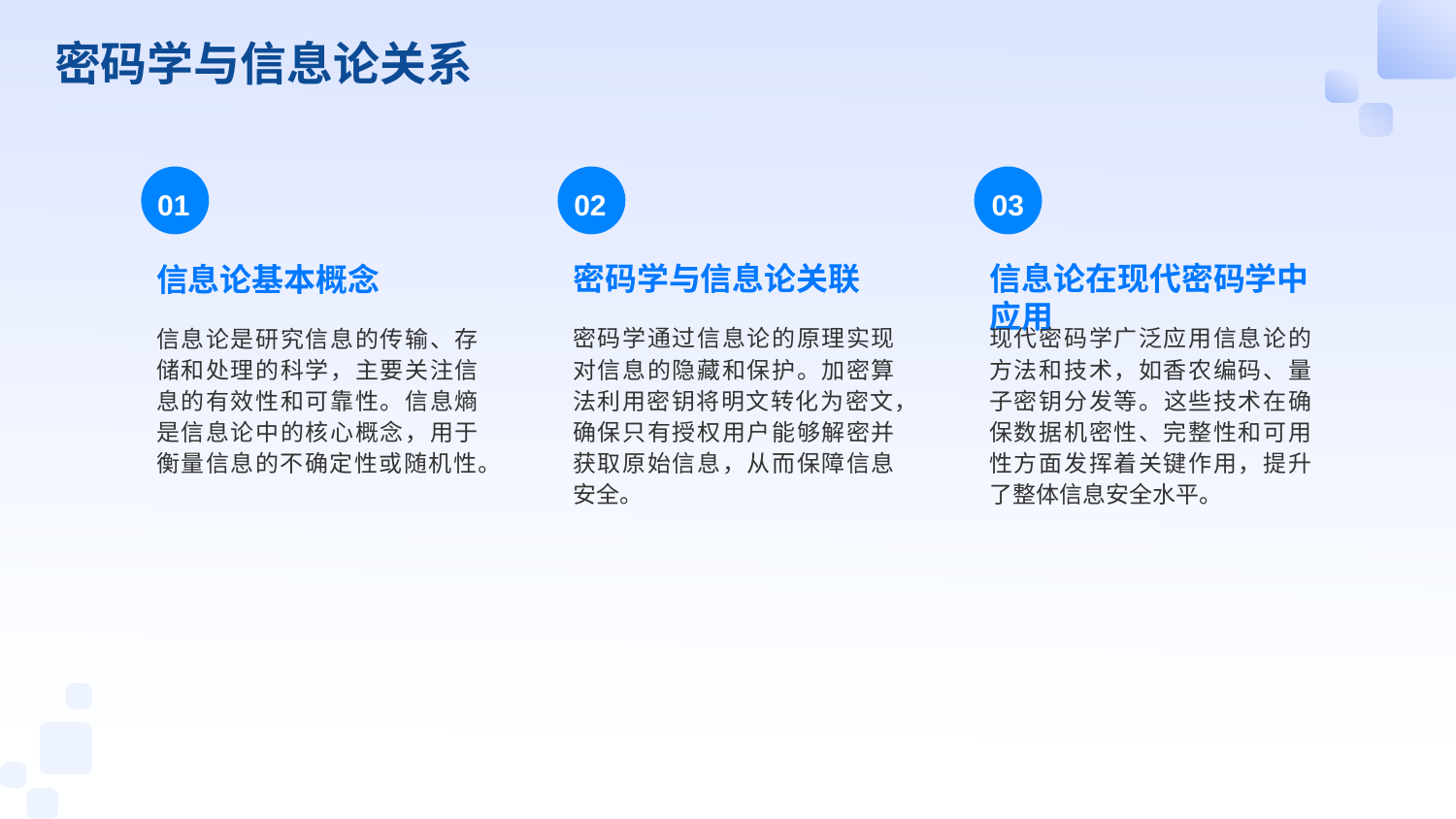

密码学与信息论关系

01
02
03
密码学与信息论关联
信息论在现代密码学中应用
信息论基本概念
信息论是研究信息的传输、存储和处理的科学，主要关注信息的有效性和可靠性。信息熵是信息论中的核心概念，用于衡量信息的不确定性或随机性。
密码学通过信息论的原理实现对信息的隐藏和保护。加密算法利用密钥将明文转化为密文，确保只有授权用户能够解密并获取原始信息，从而保障信息安全。
现代密码学广泛应用信息论的方法和技术，如香农编码、量子密钥分发等。这些技术在确保数据机密性、完整性和可用性方面发挥着关键作用，提升了整体信息安全水平。